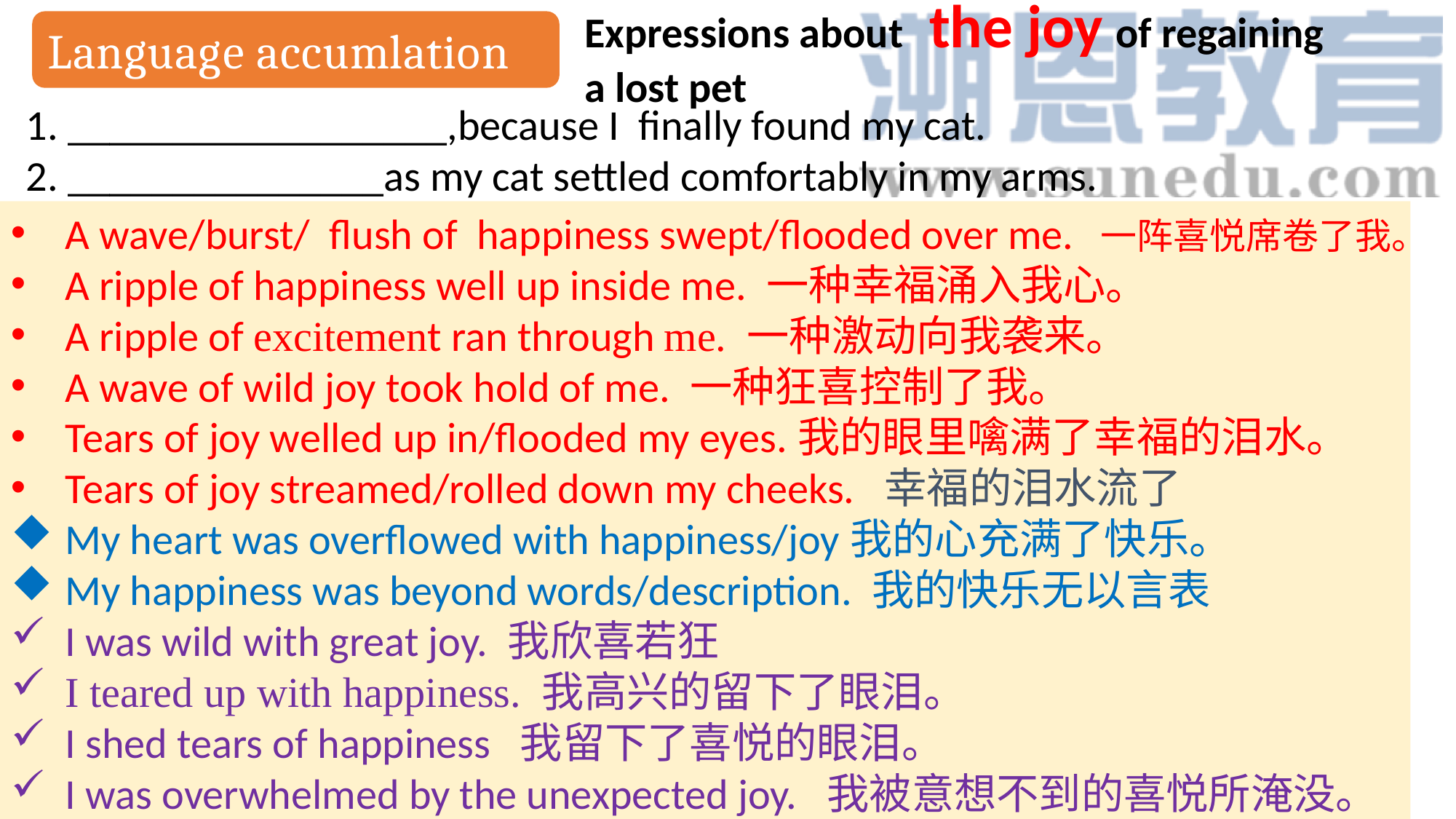

Expressions about  the joy of regaining
a lost pet
Language accumlation

1. __________________,because I  finally found my cat.
2. _______________as my cat settled comfortably in my arms.

A wave/burst/  flush of  happiness swept/flooded over me.  一阵喜悦席卷了我。
A ripple of happiness well up inside me. 一种幸福涌入我心。
A ripple of excitement ran through me. 一种激动向我袭来。
A wave of wild joy took hold of me. 一种狂喜控制了我。
Tears of joy welled up in/flooded my eyes.我的眼里噙满了幸福的泪水。
Tears of joy streamed/rolled down my cheeks.  幸福的泪水流了
My heart was overflowed with happiness/joy我的心充满了快乐。
My happiness was beyond words/description. 我的快乐无以言表
I was wild with great joy. 我欣喜若狂
I teared up with happiness. 我高兴的留下了眼泪。
I shed tears of happiness  我留下了喜悦的眼泪。
I was overwhelmed by the unexpected joy.  我被意想不到的喜悦所淹没。